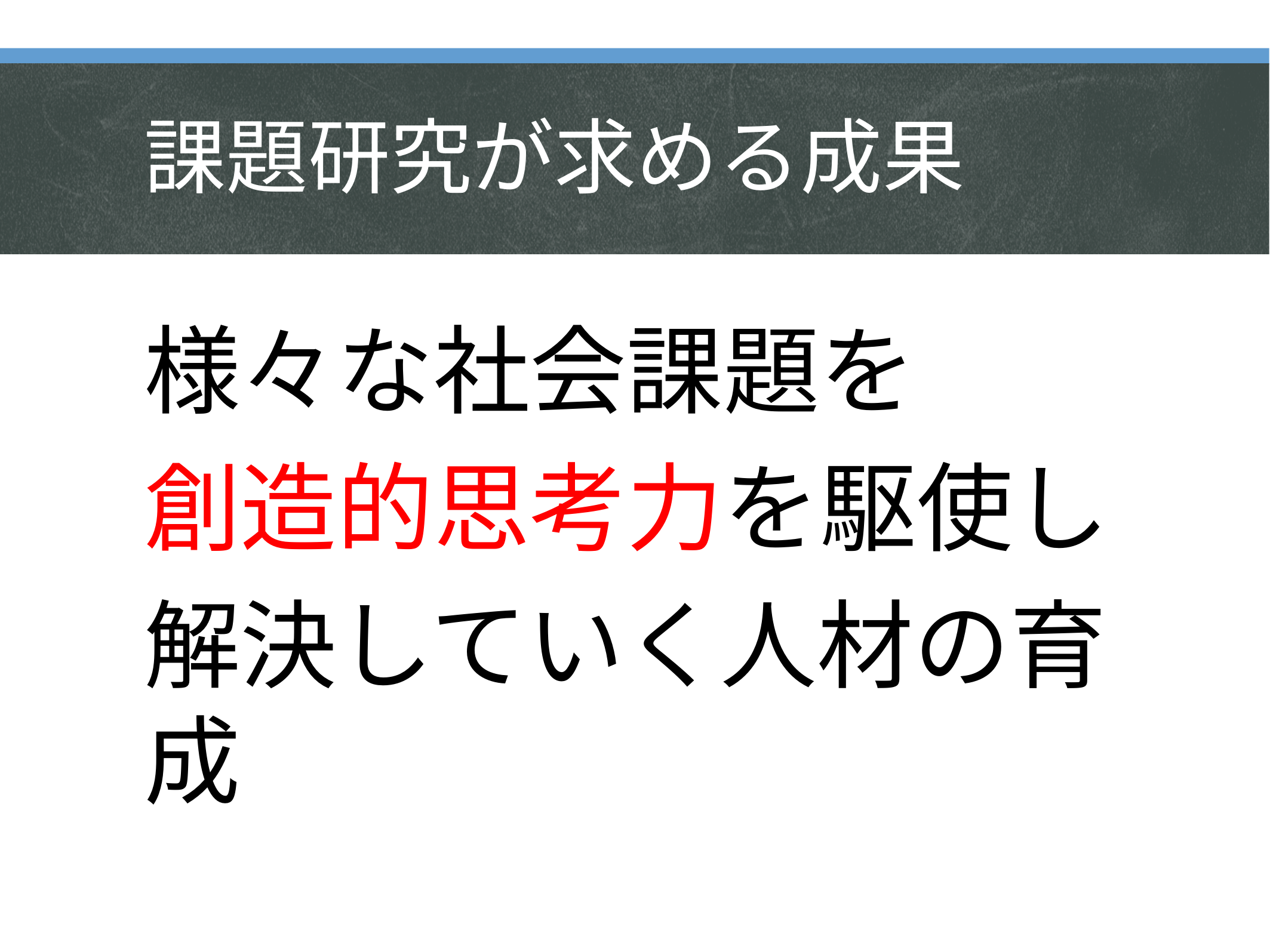

# 課題研究が求める成果
様々な社会課題を
創造的思考力を駆使し
解決していく人材の育成